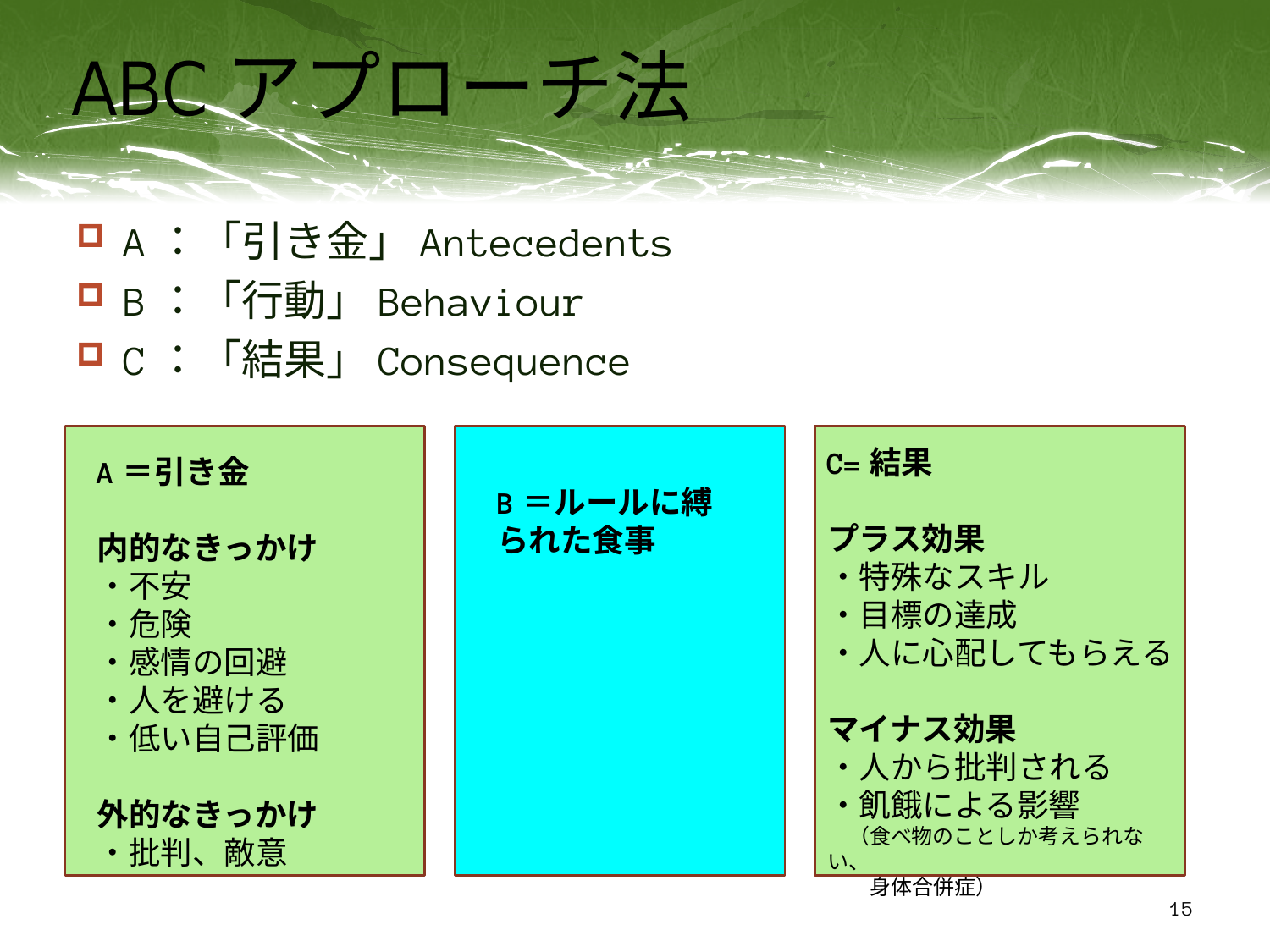

# ABCアプローチ法
A：「引き金」Antecedents
B：「行動」Behaviour
C：「結果」Consequence

C=結果

プラス効果
・特殊なスキル
・目標の達成
・人に心配してもらえる

マイナス効果
・人から批判される
・飢餓による影響
　（食べ物のことしか考えられない、
　　身体合併症）
A＝引き金

内的なきっかけ
・不安
・危険
・感情の回避
・人を避ける
・低い自己評価

外的なきっかけ
・批判、敵意
B＝ルールに縛られた食事
15